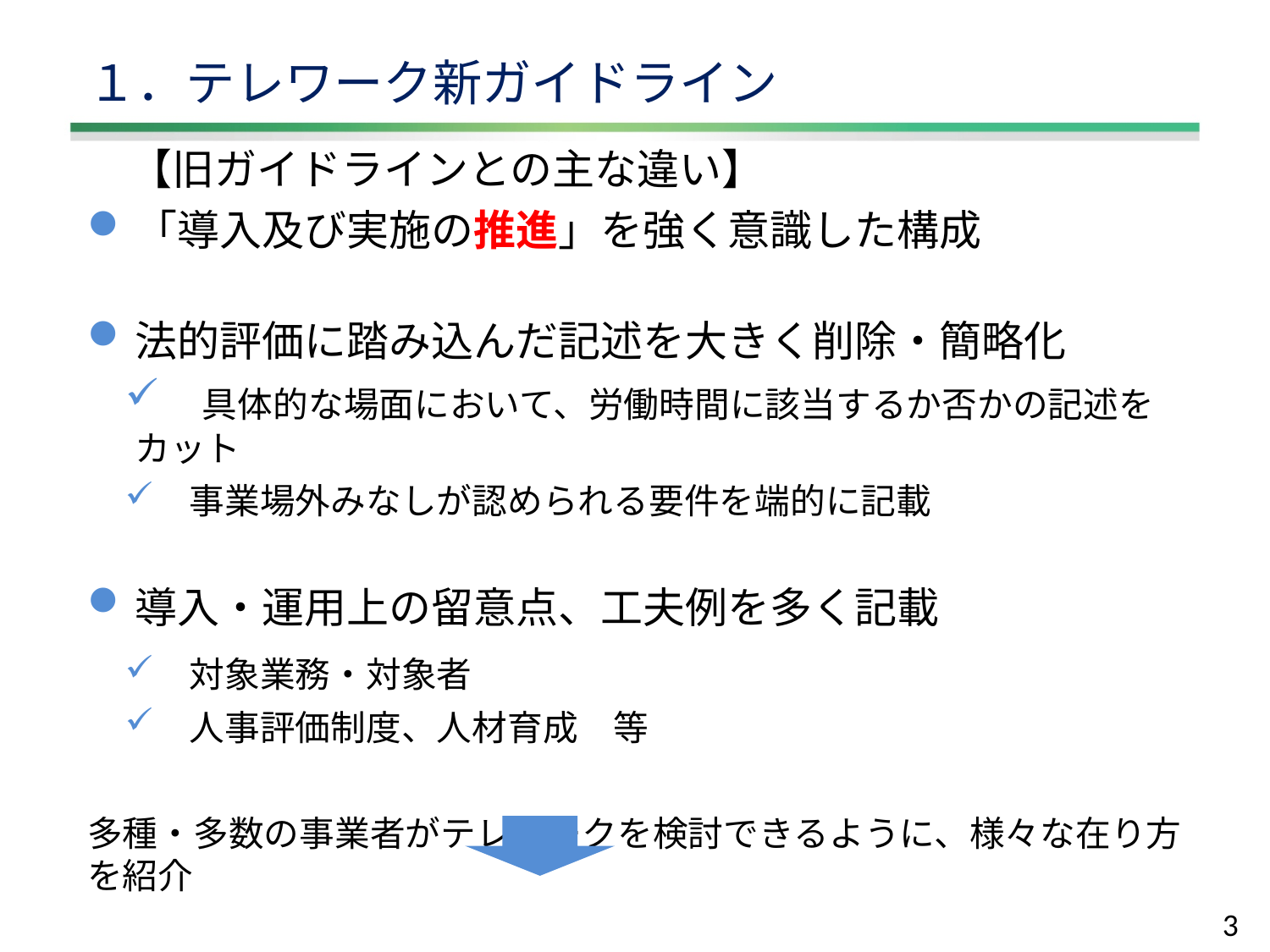

１．テレワーク新ガイドライン

　【旧ガイドラインとの主な違い】
「導入及び実施の推進」を強く意識した構成

法的評価に踏み込んだ記述を大きく削除・簡略化
　具体的な場面において、労働時間に該当するか否かの記述をカット
　事業場外みなしが認められる要件を端的に記載

導入・運用上の留意点、工夫例を多く記載
　対象業務・対象者
　人事評価制度、人材育成　等

多種・多数の事業者がテレワークを検討できるように、様々な在り方を紹介

紹介されているものが、必ずしも取り入れるべきものとは限らない。

3